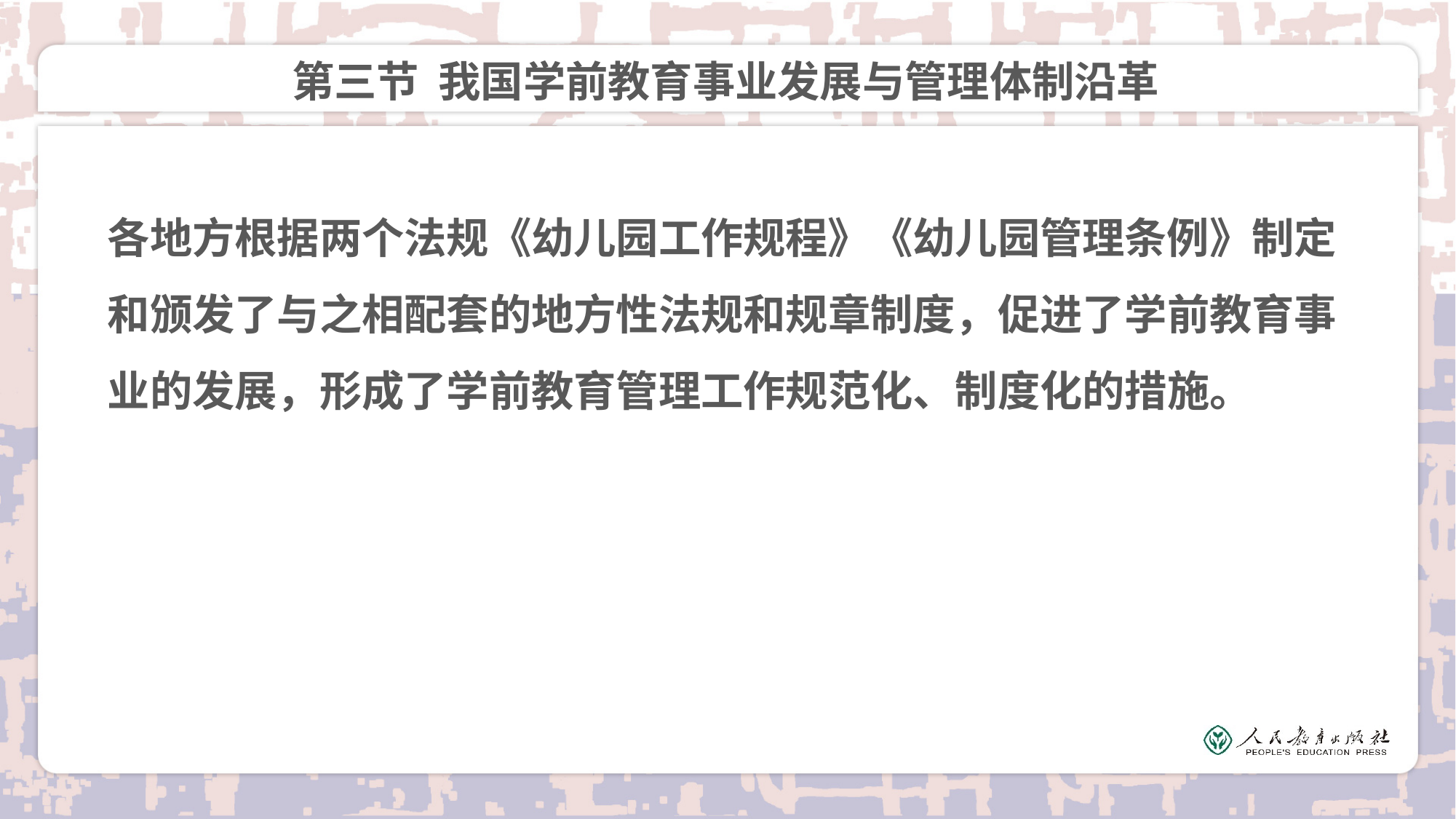

# 第三节  我国学前教育事业发展与管理体制沿革
各地方根据两个法规《幼儿园工作规程》《幼儿园管理条例》制定和颁发了与之相配套的地方性法规和规章制度，促进了学前教育事业的发展，形成了学前教育管理工作规范化、制度化的措施。